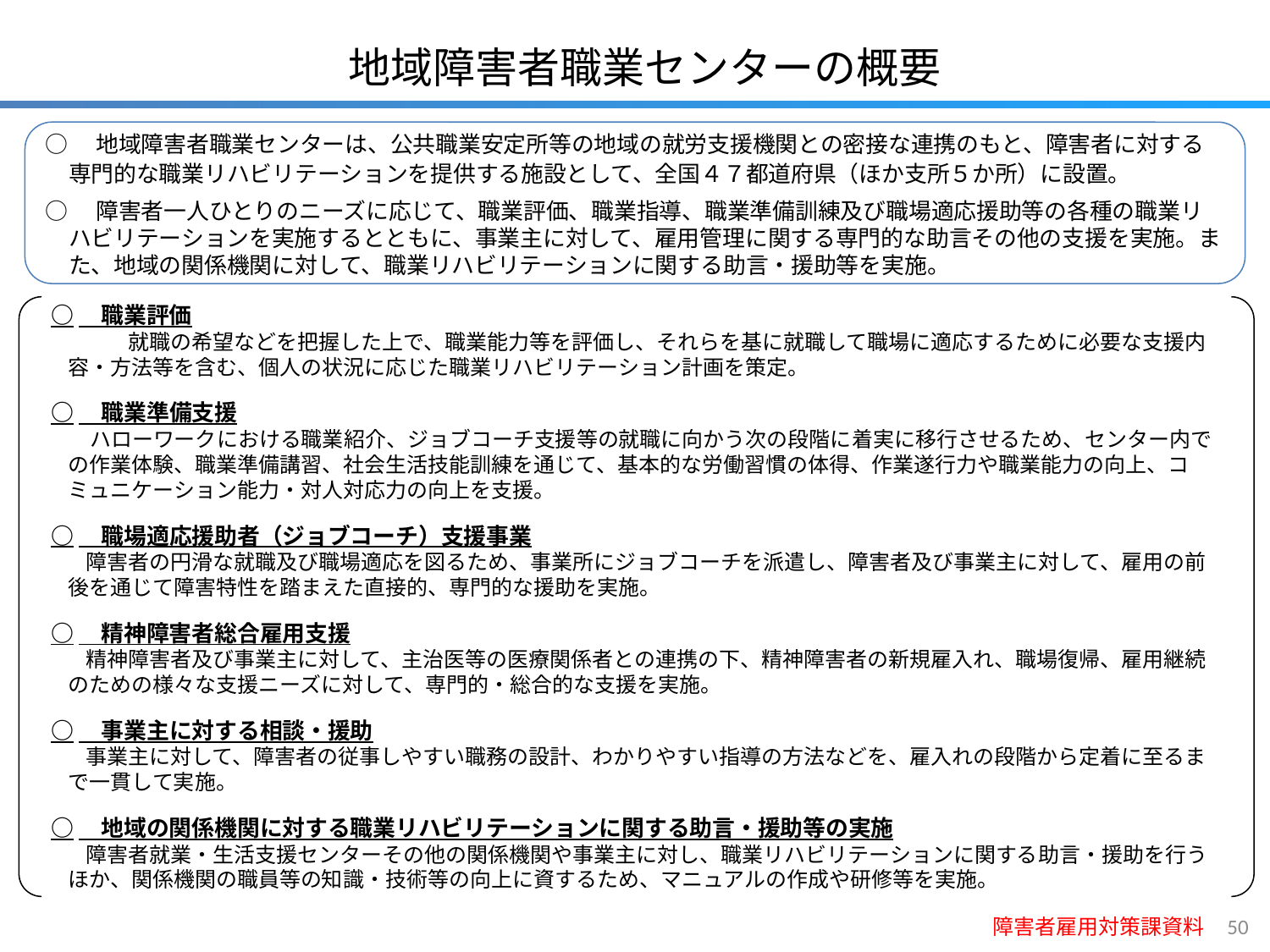

地域障害者職業センターの概要

○　地域障害者職業センターは、公共職業安定所等の地域の就労支援機関との密接な連携のもと、障害者に対する専門的な職業リハビリテーションを提供する施設として、全国４７都道府県（ほか支所５か所）に設置。
○　障害者一人ひとりのニーズに応じて、職業評価、職業指導、職業準備訓練及び職場適応援助等の各種の職業リハビリテーションを実施するとともに、事業主に対して、雇用管理に関する専門的な助言その他の支援を実施。また、地域の関係機関に対して、職業リハビリテーションに関する助言・援助等を実施。
○　職業評価
　　就職の希望などを把握した上で、職業能力等を評価し、それらを基に就職して職場に適応するために必要な支援内容・方法等を含む、個人の状況に応じた職業リハビリテーション計画を策定。

○　職業準備支援
ハローワークにおける職業紹介、ジョブコーチ支援等の就職に向かう次の段階に着実に移行させるため、センター内での作業体験、職業準備講習、社会生活技能訓練を通じて、基本的な労働習慣の体得、作業遂行力や職業能力の向上、コミュニケーション能力・対人対応力の向上を支援。

○　職場適応援助者（ジョブコーチ）支援事業
障害者の円滑な就職及び職場適応を図るため、事業所にジョブコーチを派遣し、障害者及び事業主に対して、雇用の前後を通じて障害特性を踏まえた直接的、専門的な援助を実施。

○　精神障害者総合雇用支援
精神障害者及び事業主に対して、主治医等の医療関係者との連携の下、精神障害者の新規雇入れ、職場復帰、雇用継続のための様々な支援ニーズに対して、専門的・総合的な支援を実施。

○　事業主に対する相談・援助
事業主に対して、障害者の従事しやすい職務の設計、わかりやすい指導の方法などを、雇入れの段階から定着に至るまで一貫して実施。

○　地域の関係機関に対する職業リハビリテーションに関する助言・援助等の実施
障害者就業・生活支援センターその他の関係機関や事業主に対し、職業リハビリテーションに関する助言・援助を行うほか、関係機関の職員等の知識・技術等の向上に資するため、マニュアルの作成や研修等を実施。

障害者雇用対策課資料
50